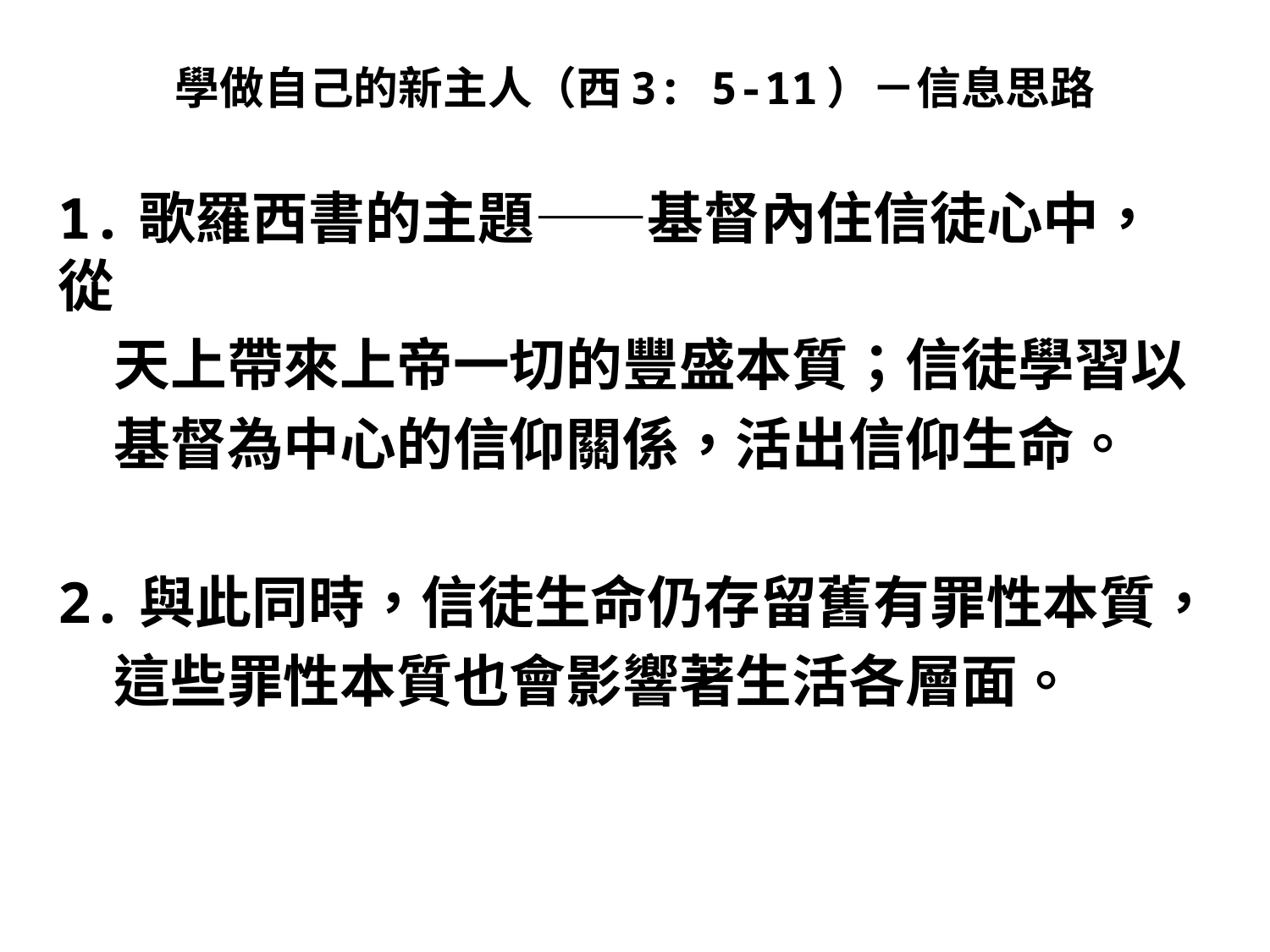

# 學做自己的新主人（西3: 5-11）－信息思路
1.歌羅西書的主題——基督內住信徒心中，從
　天上帶來上帝一切的豐盛本質；信徒學習以
　基督為中心的信仰關係，活出信仰生命。

2.與此同時，信徒生命仍存留舊有罪性本質，
　這些罪性本質也會影響著生活各層面。